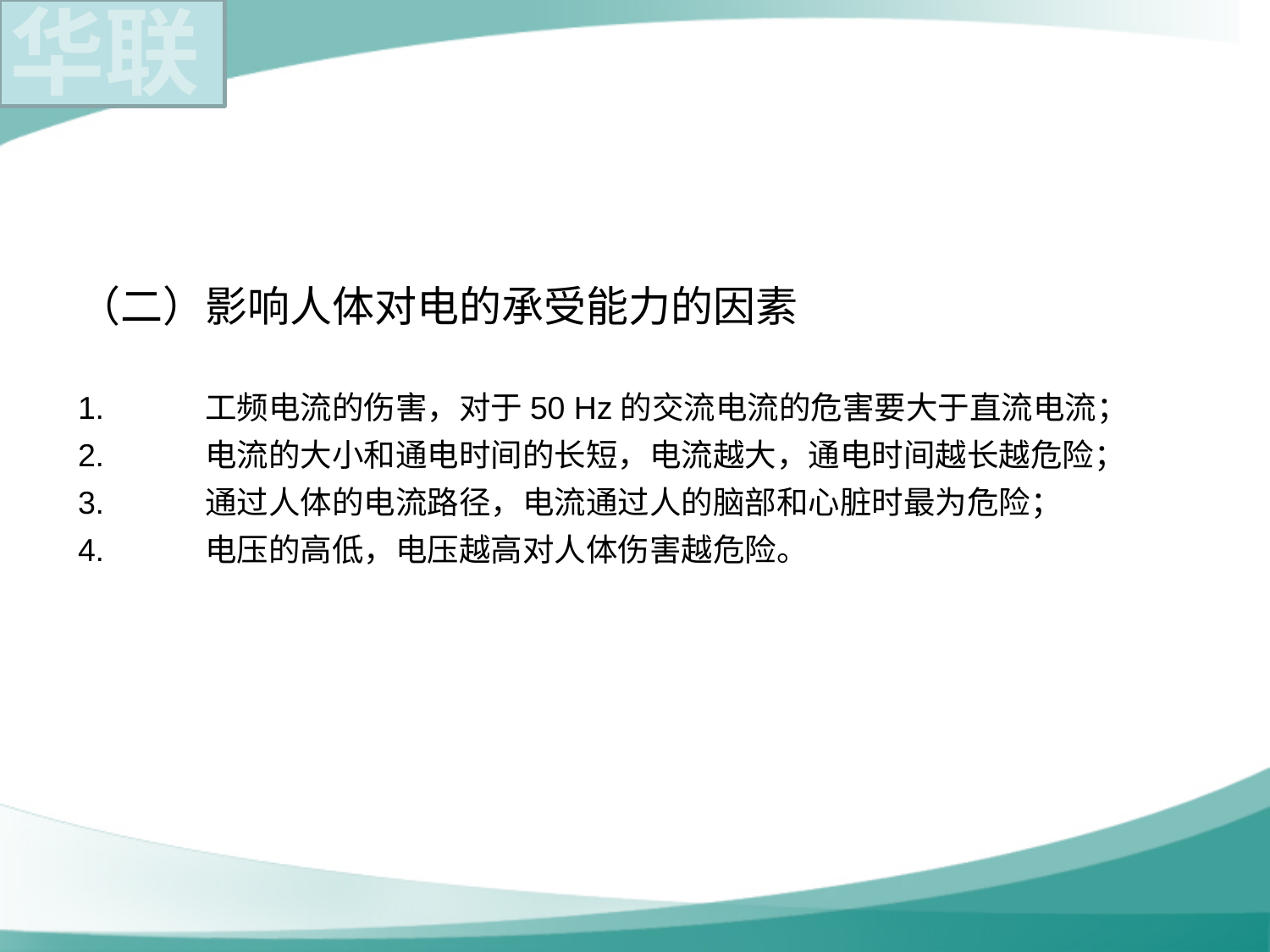

（二）影响人体对电的承受能力的因素
1.	工频电流的伤害，对于50 Hz的交流电流的危害要大于直流电流；
2.	电流的大小和通电时间的长短，电流越大，通电时间越长越危险；
3.	通过人体的电流路径，电流通过人的脑部和心脏时最为危险；
4.	电压的高低，电压越高对人体伤害越危险。